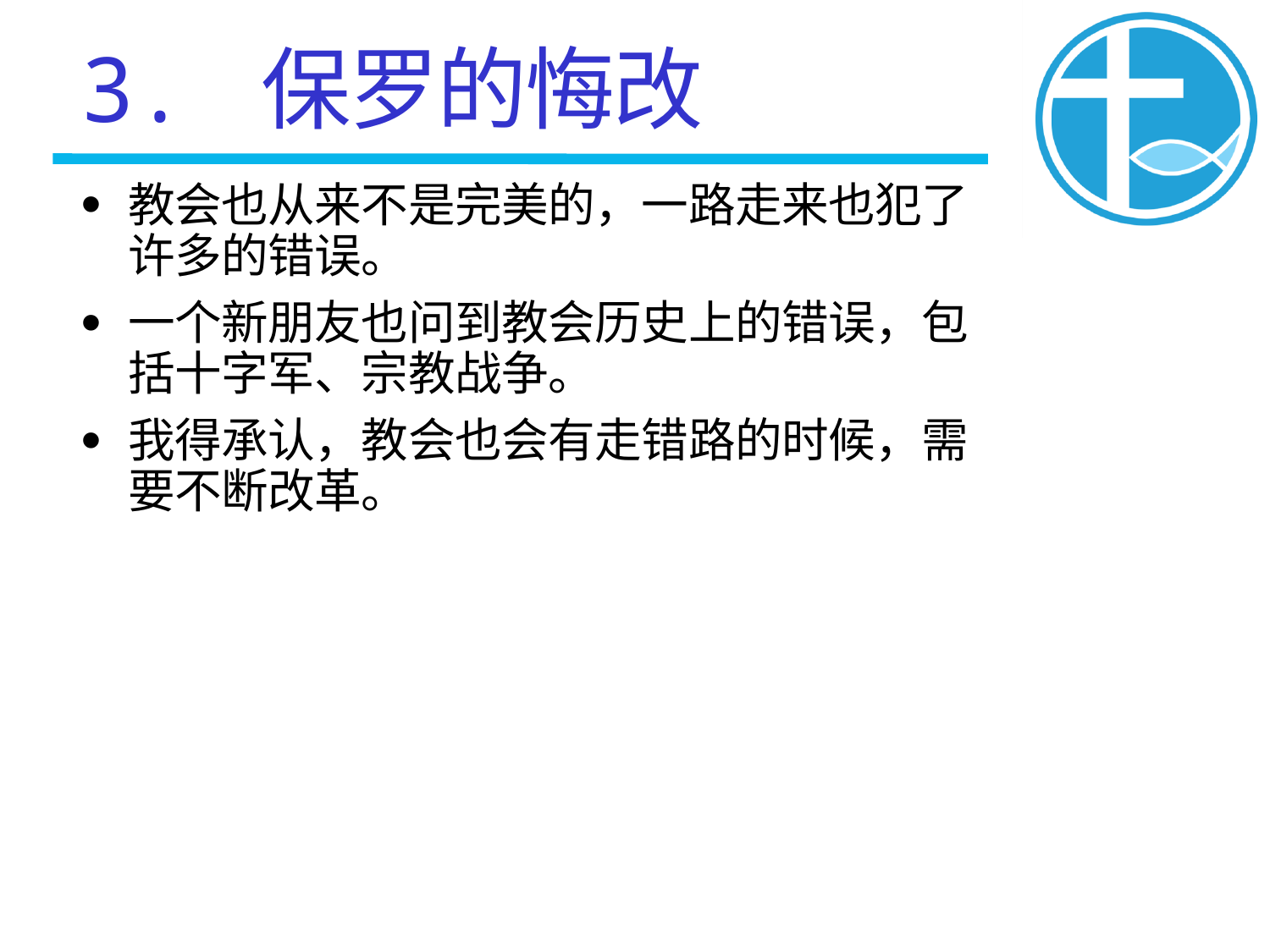

# 3. 保罗的悔改
教会也从来不是完美的，一路走来也犯了许多的错误。
一个新朋友也问到教会历史上的错误，包括十字军、宗教战争。
我得承认，教会也会有走错路的时候，需要不断改革。